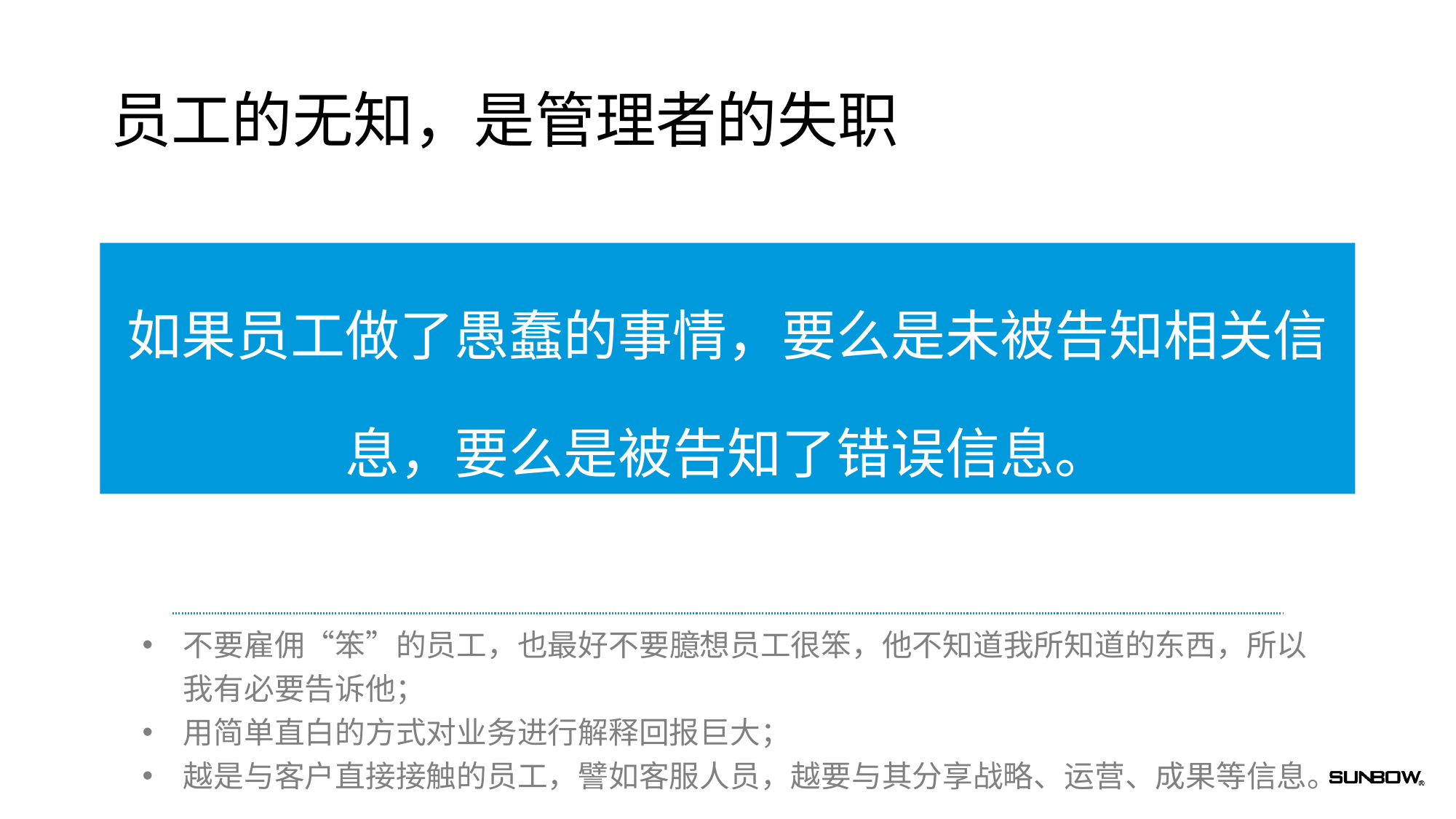

# 员工的无知，是管理者的失职
如果员工做了愚蠢的事情，要么是未被告知相关信息，要么是被告知了错误信息。
不要雇佣“笨”的员工，也最好不要臆想员工很笨，他不知道我所知道的东西，所以我有必要告诉他；
用简单直白的方式对业务进行解释回报巨大；
越是与客户直接接触的员工，譬如客服人员，越要与其分享战略、运营、成果等信息。
12